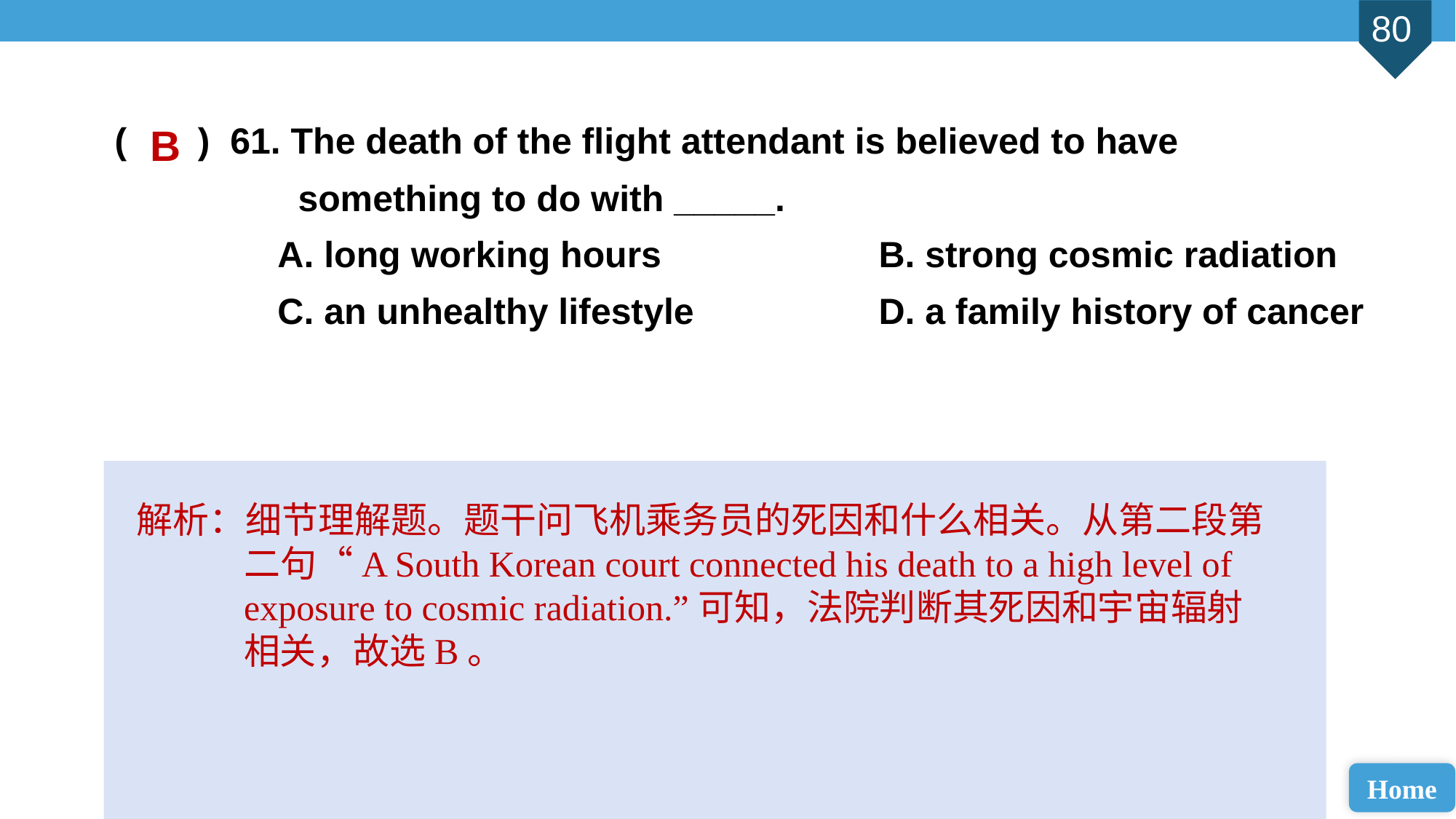

(       )  61. The death of the flight attendant is believed to have
                  something to do with _____.
                A. long working hours 		B. strong cosmic radiation
                C. an unhealthy lifestyle 		D. a family history of cancer
B

解析：细节理解题。题干问飞机乘务员的死因和什么相关。从第二段第二句“A South Korean court connected his death to a high level of exposure to cosmic radiation.”可知，法院判断其死因和宇宙辐射相关，故选B。